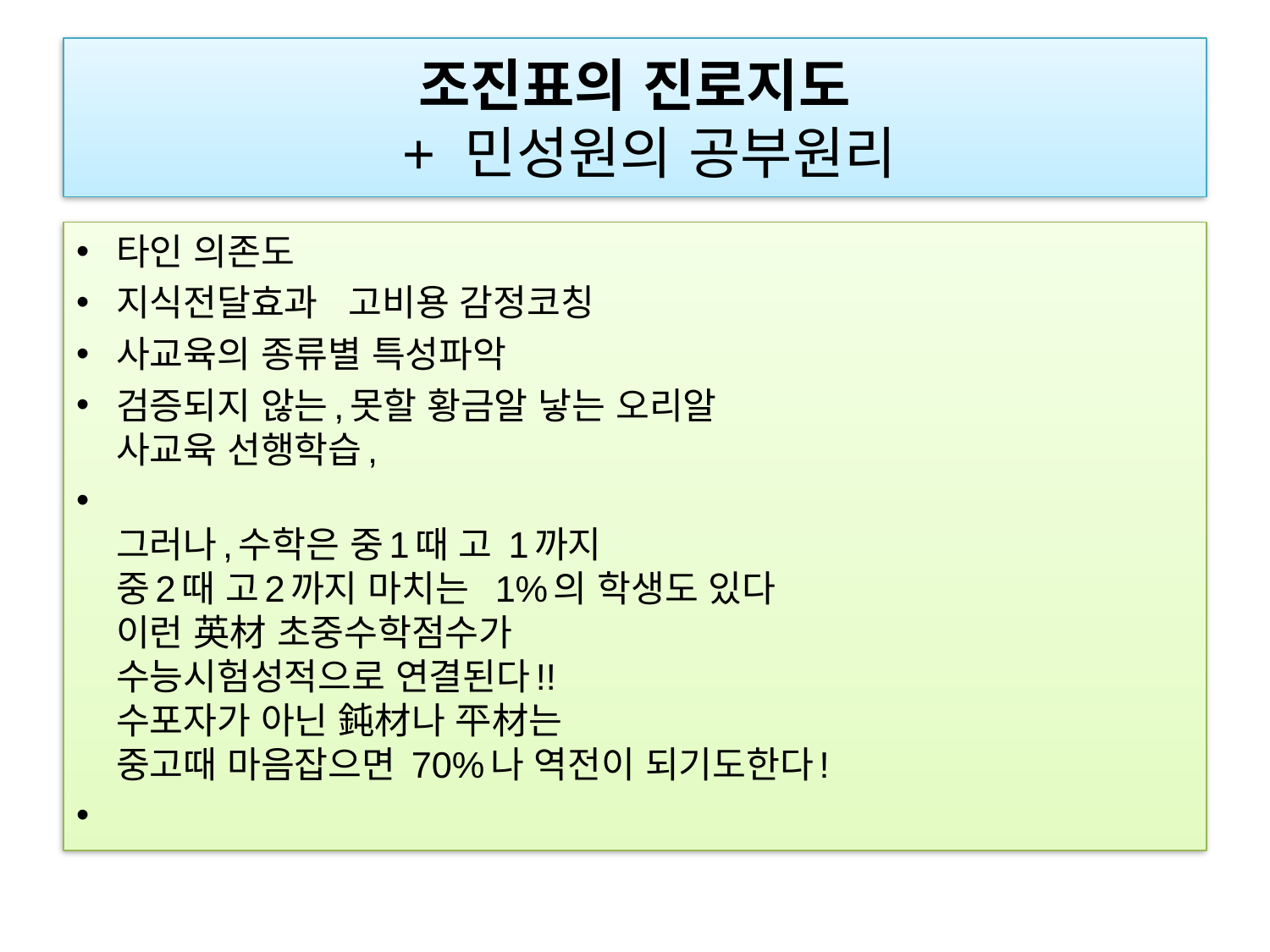

# 조진표의 진로지도 + 민성원의 공부원리
타인 의존도
지식전달효과   고비용 감정코칭
사교육의 종류별 특성파악
검증되지 않는,못할 황금알 낳는 오리알
사교육 선행학습,
그러나,수학은 중1때 고 1까지
중2때 고2까지 마치는  1%의 학생도 있다
이런 英材 초중수학점수가
수능시험성적으로 연결된다!!
수포자가 아닌 鈍材나 平材는
중고때 마음잡으면 70%나 역전이 되기도한다!